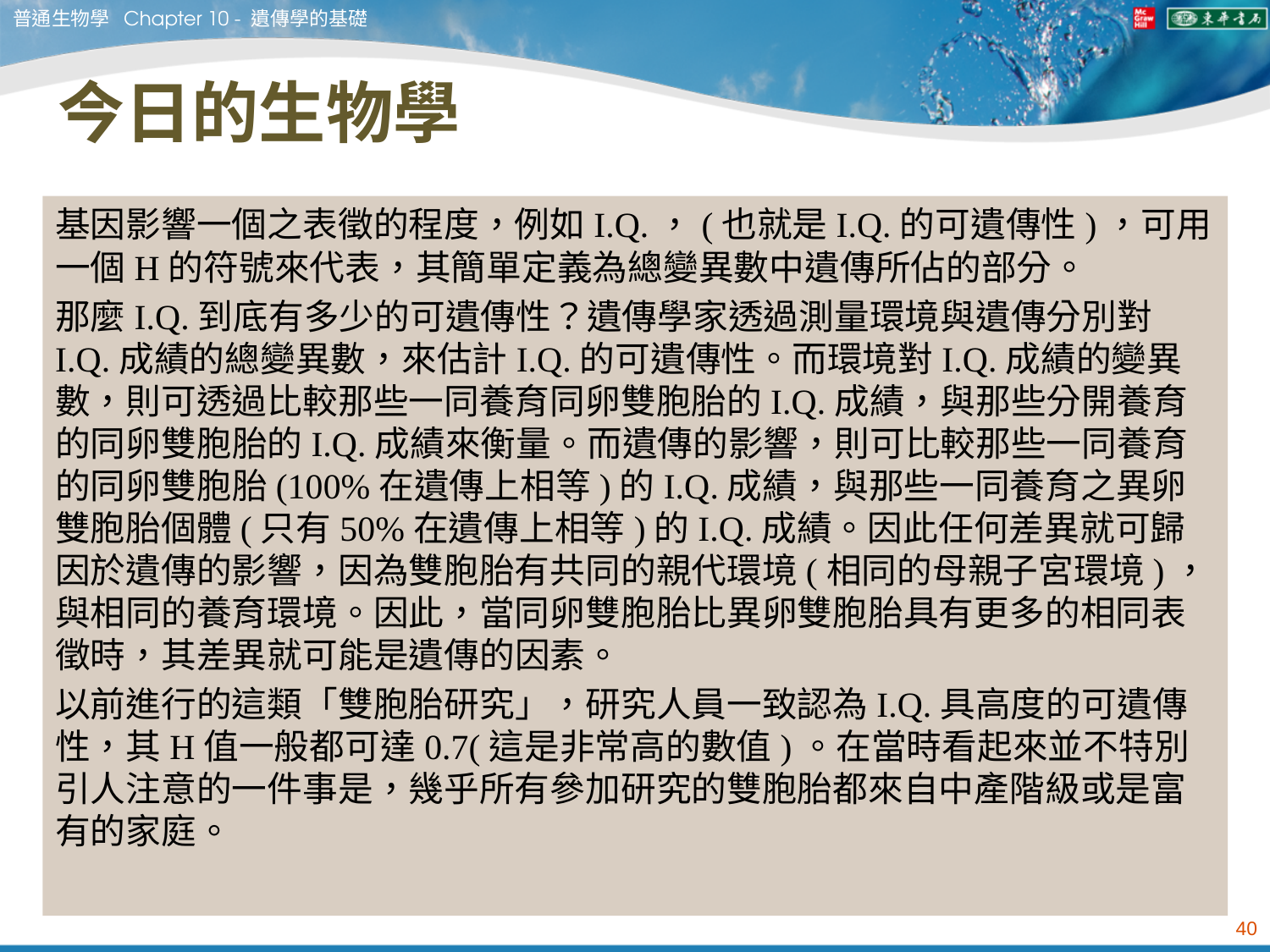

普通生物學  Chapter 10 - 遺傳學的基礎
# 今日的生物學
基因影響一個之表徵的程度，例如I.Q.，(也就是I.Q.的可遺傳性)，可用一個H的符號來代表，其簡單定義為總變異數中遺傳所佔的部分。
那麼I.Q.到底有多少的可遺傳性？遺傳學家透過測量環境與遺傳分別對I.Q.成績的總變異數，來估計I.Q.的可遺傳性。而環境對I.Q.成績的變異數，則可透過比較那些一同養育同卵雙胞胎的I.Q.成績，與那些分開養育的同卵雙胞胎的I.Q.成績來衡量。而遺傳的影響，則可比較那些一同養育的同卵雙胞胎(100%在遺傳上相等)的I.Q.成績，與那些一同養育之異卵雙胞胎個體(只有50%在遺傳上相等)的I.Q.成績。因此任何差異就可歸因於遺傳的影響，因為雙胞胎有共同的親代環境(相同的母親子宮環境)，與相同的養育環境。因此，當同卵雙胞胎比異卵雙胞胎具有更多的相同表徵時，其差異就可能是遺傳的因素。
以前進行的這類「雙胞胎研究」，研究人員一致認為I.Q.具高度的可遺傳性，其H值一般都可達0.7(這是非常高的數值)。在當時看起來並不特別引人注意的一件事是，幾乎所有參加研究的雙胞胎都來自中產階級或是富有的家庭。
40